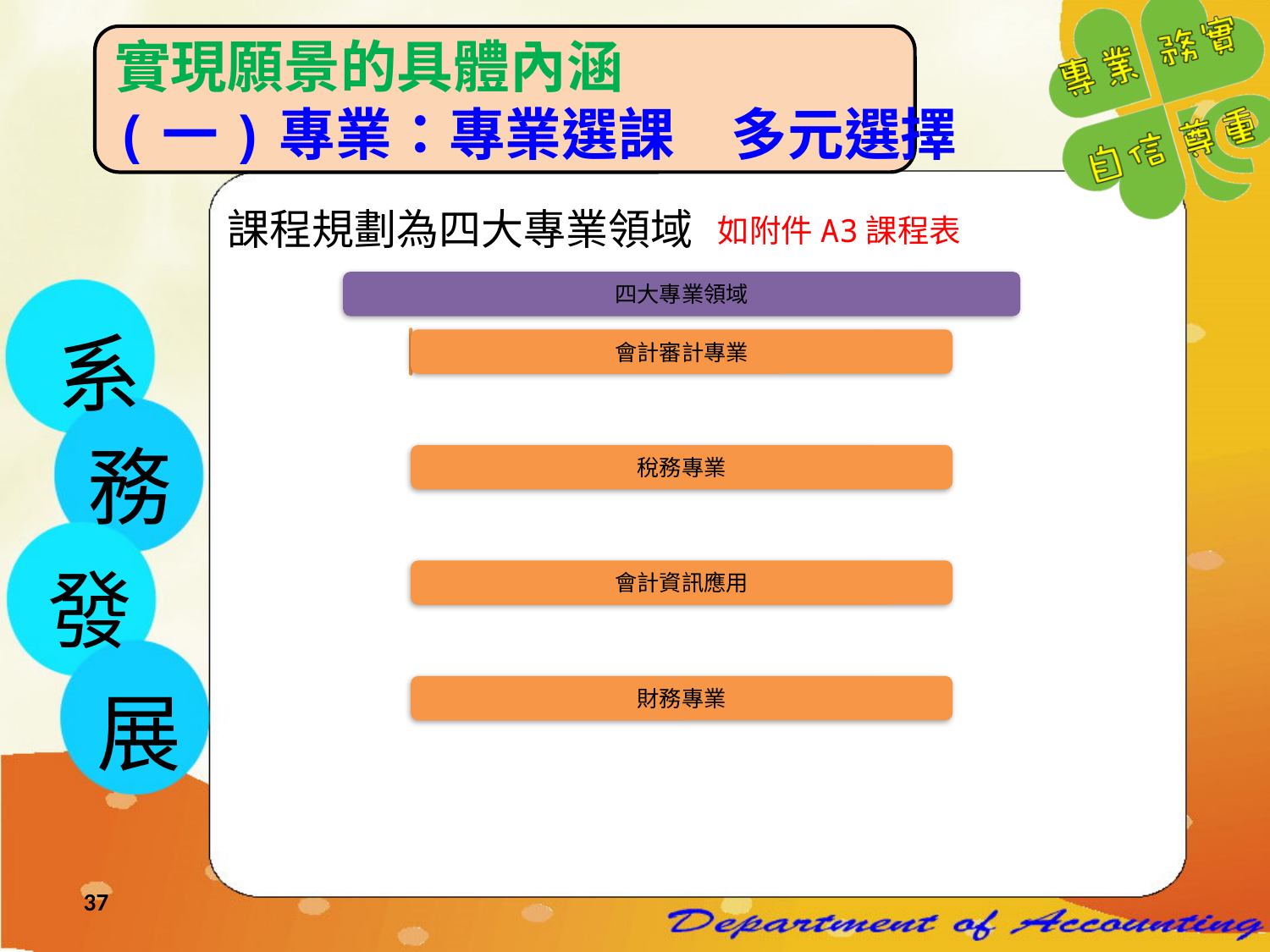

實現願景的具體內涵
(一)專業：專業選課　多元選擇
課程規劃為四大專業領域
如附件A3課程表
四大專業領域
會計審計專業
財務專業
稅務專業
會計資訊應用
系
務
發
展
37